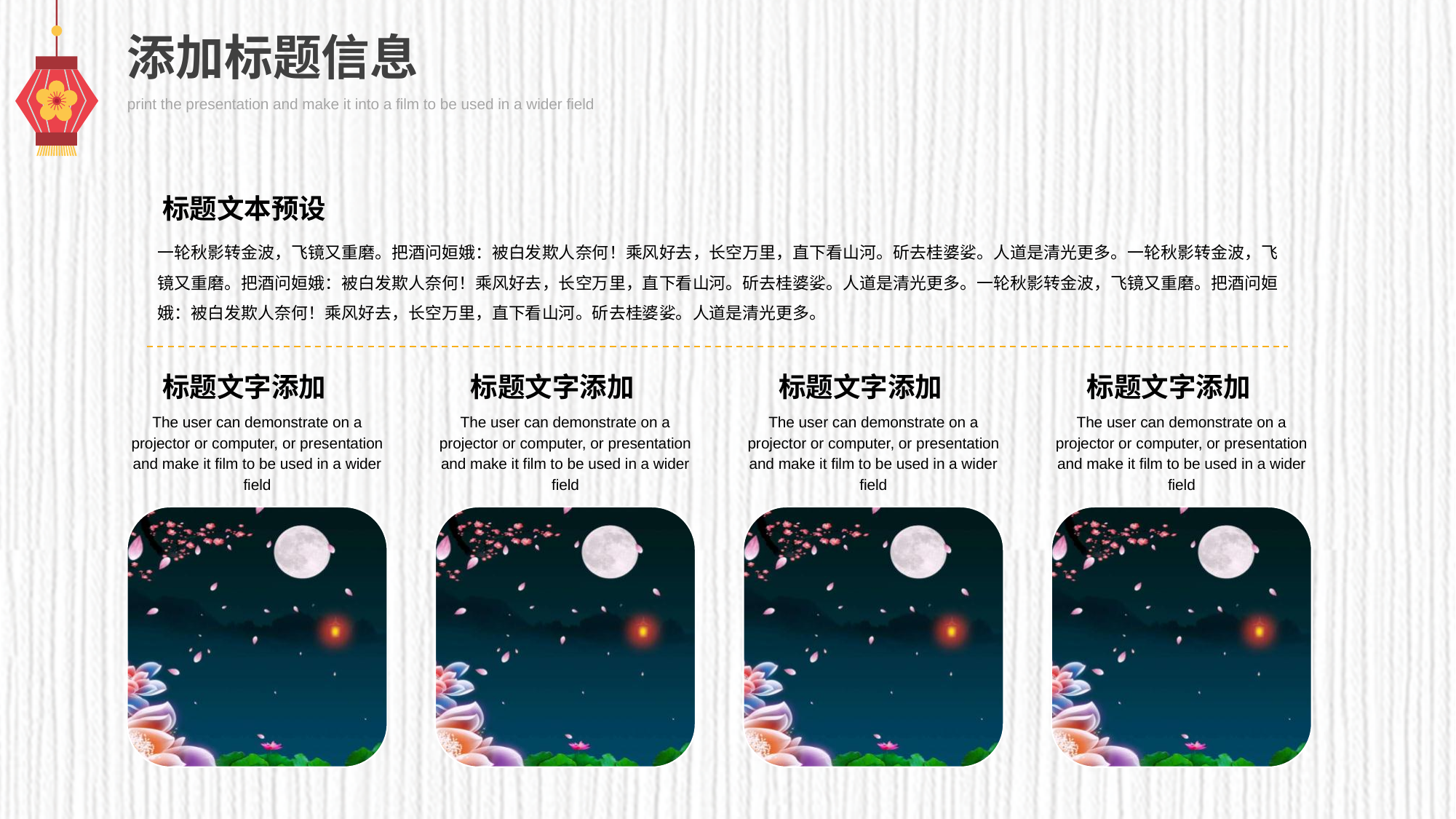

添加标题信息
print the presentation and make it into a film to be used in a wider field
标题文本预设
一轮秋影转金波，飞镜又重磨。把酒问姮娥：被白发欺人奈何！乘风好去，长空万里，直下看山河。斫去桂婆娑。人道是清光更多。一轮秋影转金波，飞镜又重磨。把酒问姮娥：被白发欺人奈何！乘风好去，长空万里，直下看山河。斫去桂婆娑。人道是清光更多。一轮秋影转金波，飞镜又重磨。把酒问姮娥：被白发欺人奈何！乘风好去，长空万里，直下看山河。斫去桂婆娑。人道是清光更多。
标题文字添加
The user can demonstrate on a projector or computer, or presentation and make it film to be used in a wider field

标题文字添加
The user can demonstrate on a projector or computer, or presentation and make it film to be used in a wider field

标题文字添加
The user can demonstrate on a projector or computer, or presentation and make it film to be used in a wider field

标题文字添加
The user can demonstrate on a projector or computer, or presentation and make it film to be used in a wider field